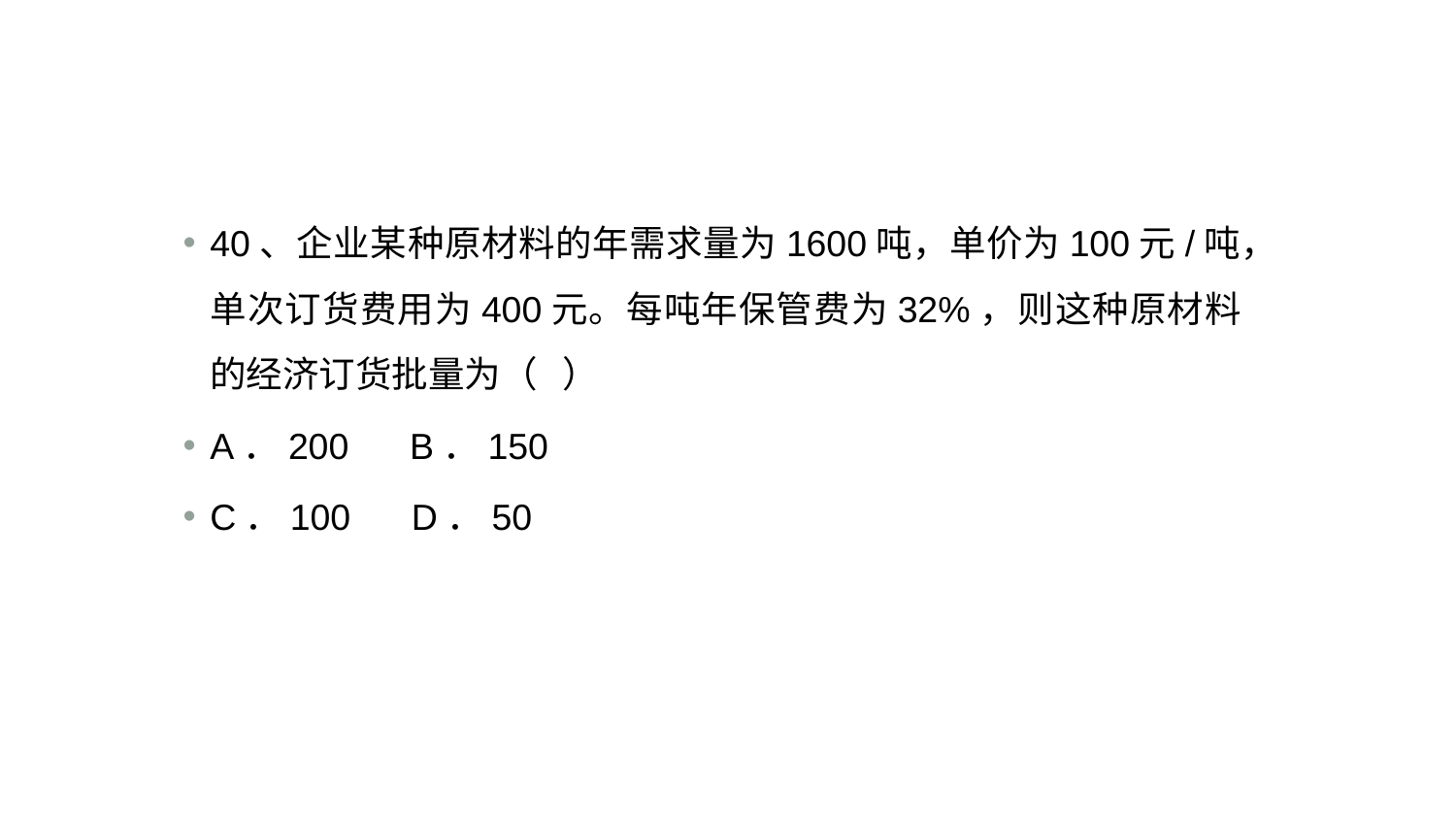

#
40、企业某种原材料的年需求量为1600吨，单价为100元/吨，单次订货费用为400元。每吨年保管费为32%，则这种原材料的经济订货批量为（   ）
A．200      B．150
C．100      D．50